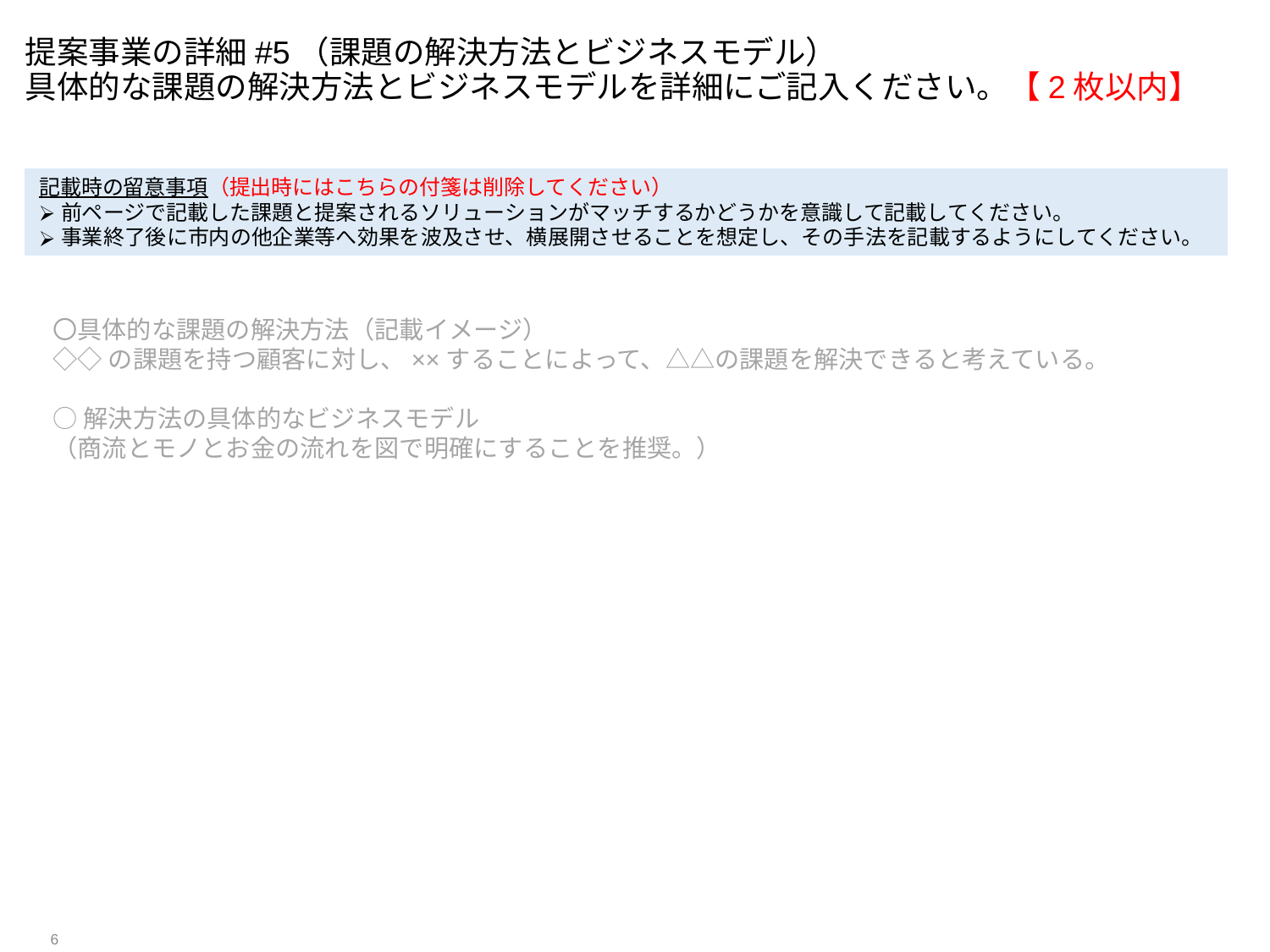

# 提案事業の詳細#5（課題の解決方法とビジネスモデル） 具体的な課題の解決方法とビジネスモデルを詳細にご記入ください。【2枚以内】
記載時の留意事項（提出時にはこちらの付箋は削除してください）
前ページで記載した課題と提案されるソリューションがマッチするかどうかを意識して記載してください。
事業終了後に市内の他企業等へ効果を波及させ、横展開させることを想定し、その手法を記載するようにしてください。
〇具体的な課題の解決方法（記載イメージ）
◇◇の課題を持つ顧客に対し、××することによって、△△の課題を解決できると考えている。

○解決方法の具体的なビジネスモデル
（商流とモノとお金の流れを図で明確にすることを推奨。）
6